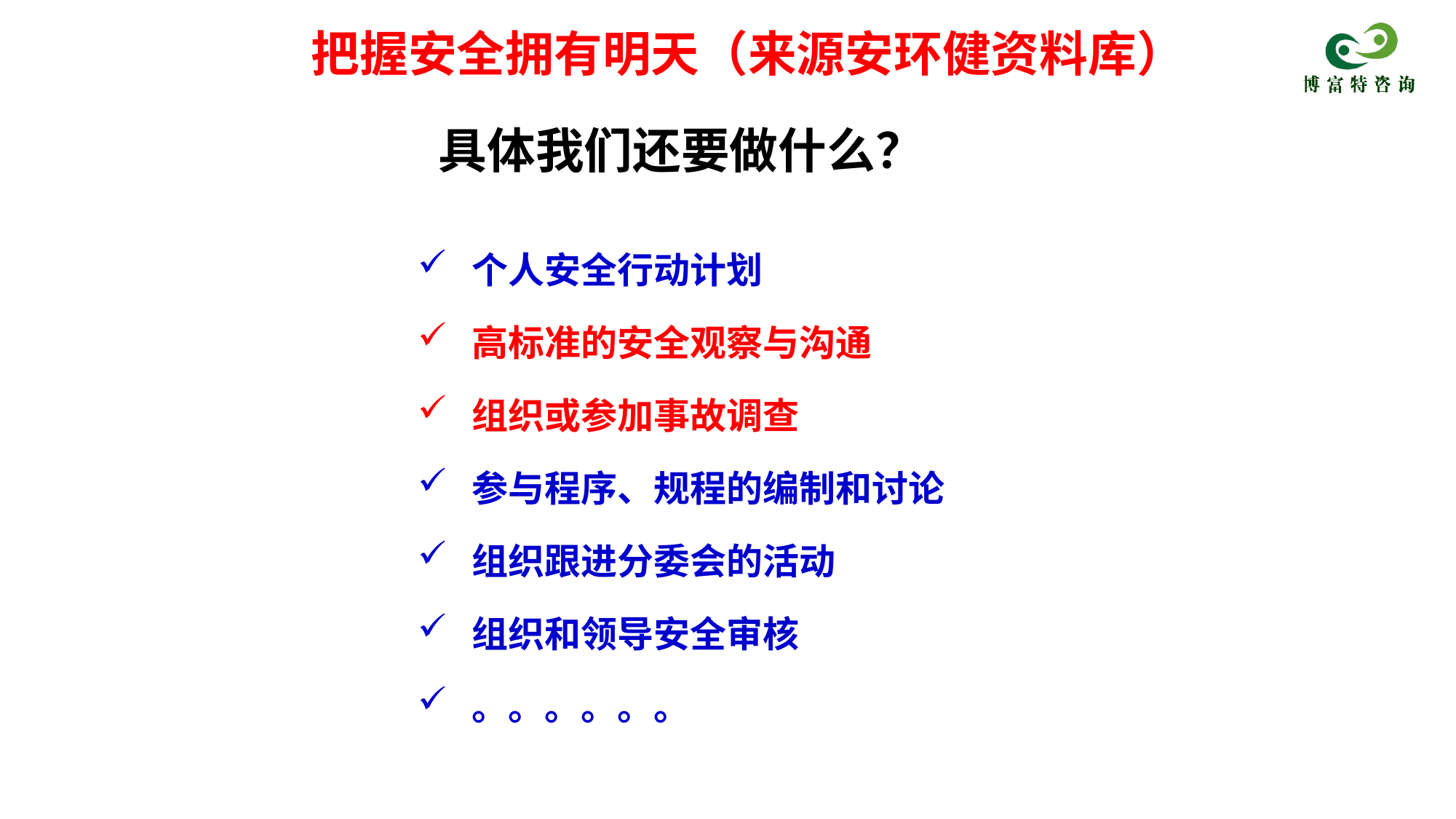

# 具体我们还要做什么？
个人安全行动计划
高标准的安全观察与沟通
组织或参加事故调查
参与程序、规程的编制和讨论
组织跟进分委会的活动
组织和领导安全审核
。。。。。。